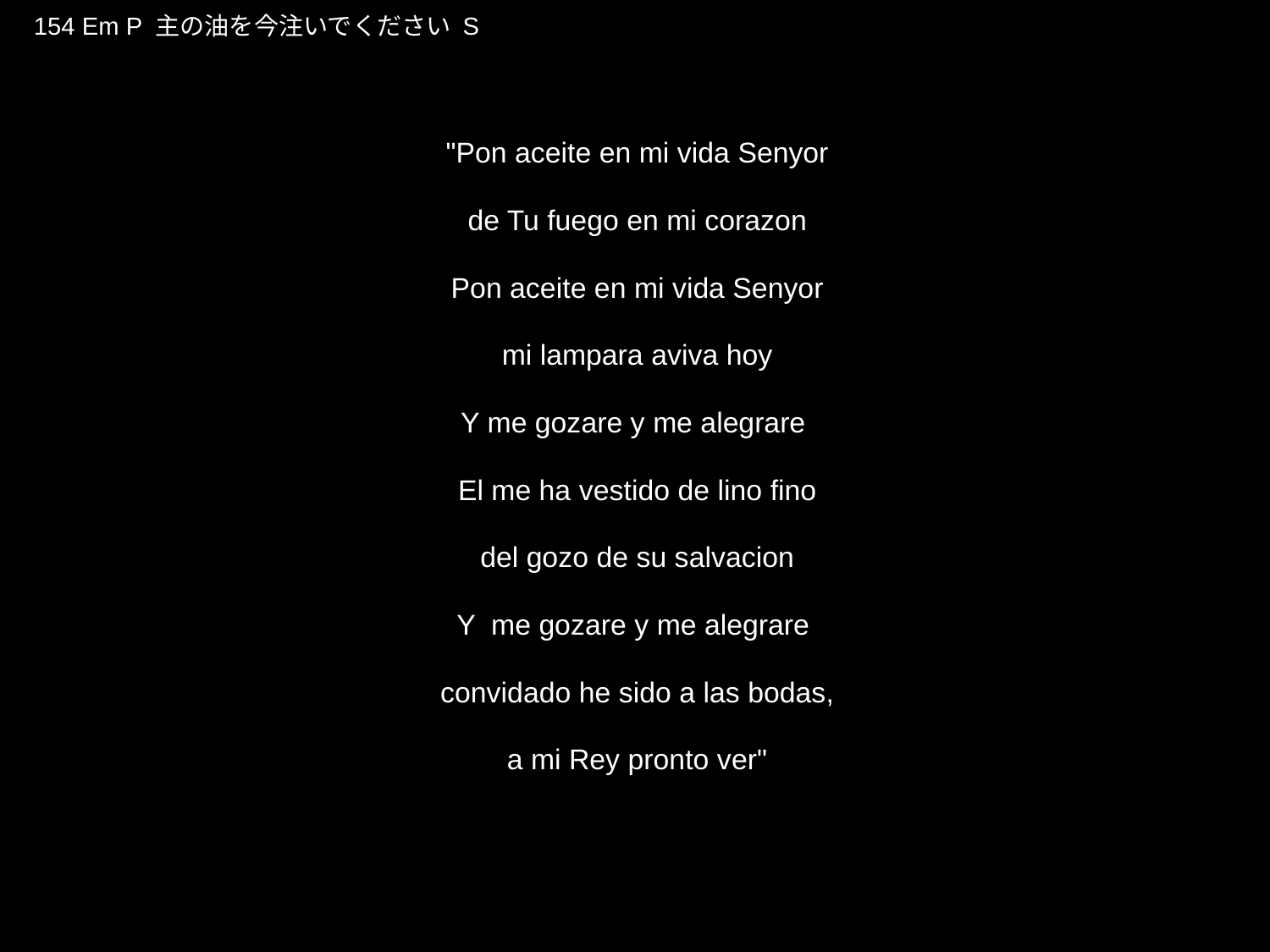

しゅのあぶらをいまそそいでください
★P
154 Em P 主の油を今注いでください S
★３
"Pon aceite en mi vida Senyor
de Tu fuego en mi corazon
Pon aceite en mi vida Senyor
mi lampara aviva hoy
Y me gozare y me alegrare
El me ha vestido de lino fino
del gozo de su salvacion
Y  me gozare y me alegrare
convidado he sido a las bodas,
a mi Rey pronto ver"